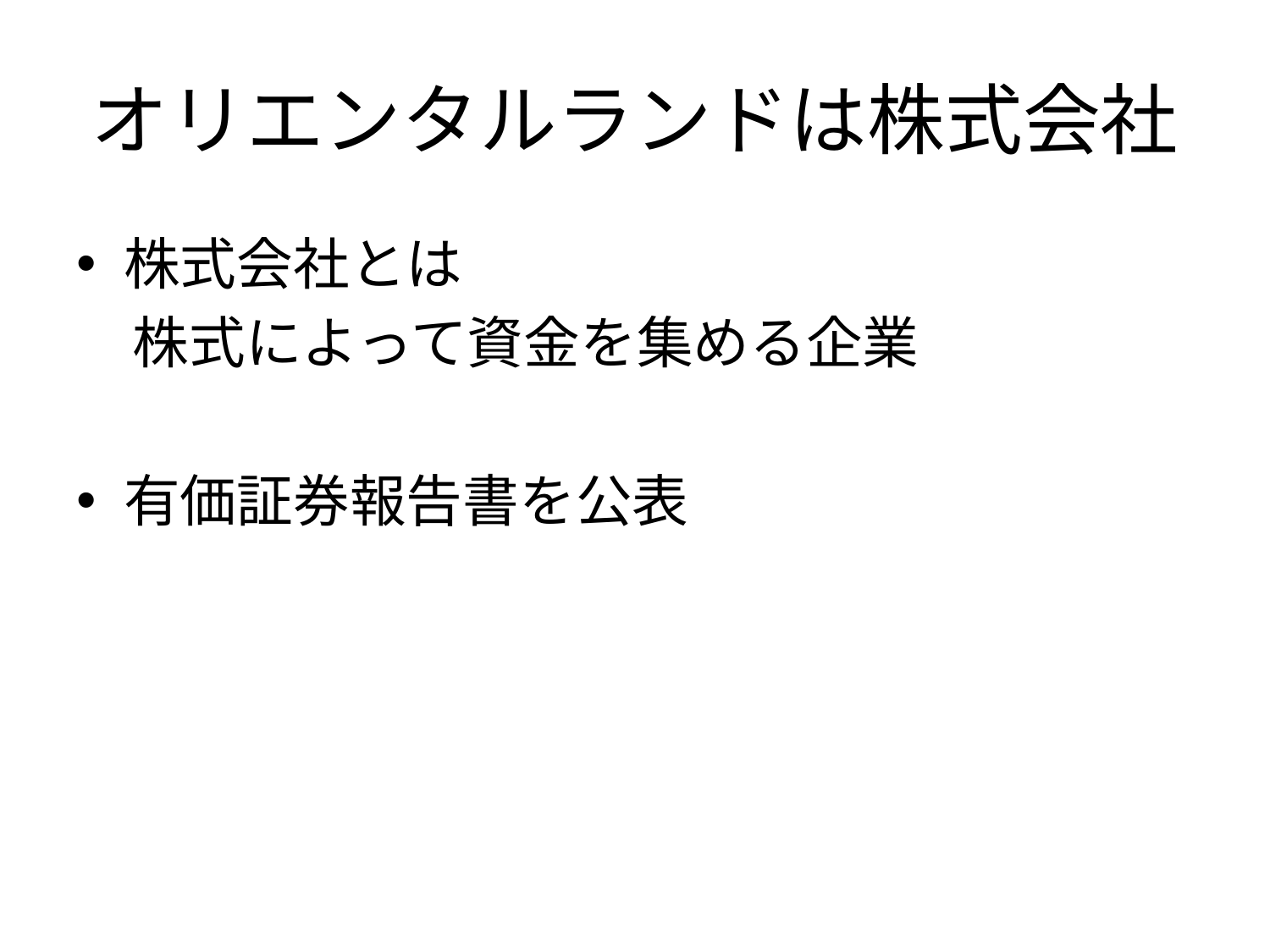

# オリエンタルランドは株式会社
株式会社とは
　株式によって資金を集める企業

有価証券報告書を公表